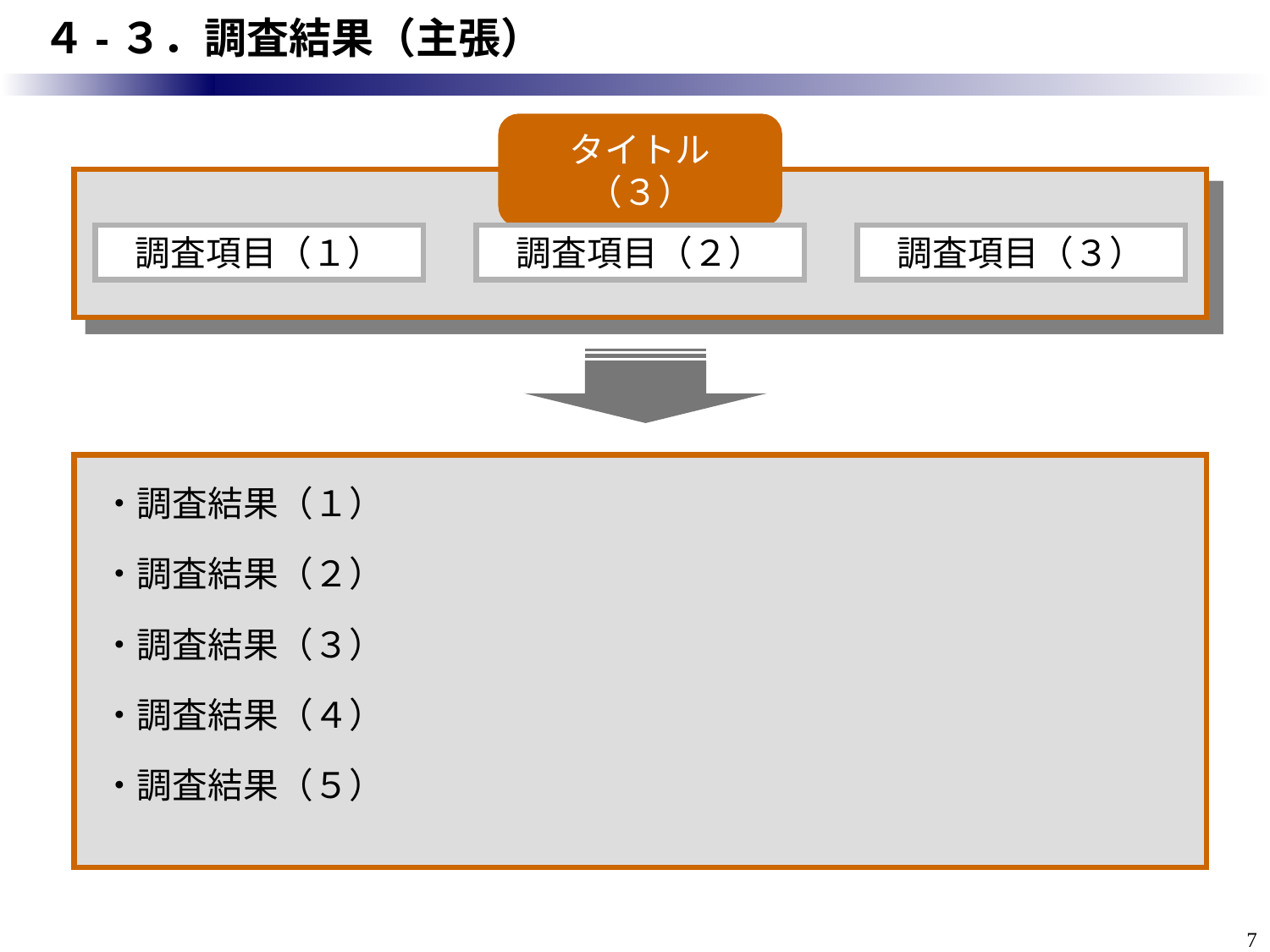

# ４-３．調査結果（主張）
タイトル（３）

調査項目（１）
調査項目（２）
調査項目（３）

・調査結果（１）
・調査結果（２）
・調査結果（３）
・調査結果（４）
・調査結果（５）
7